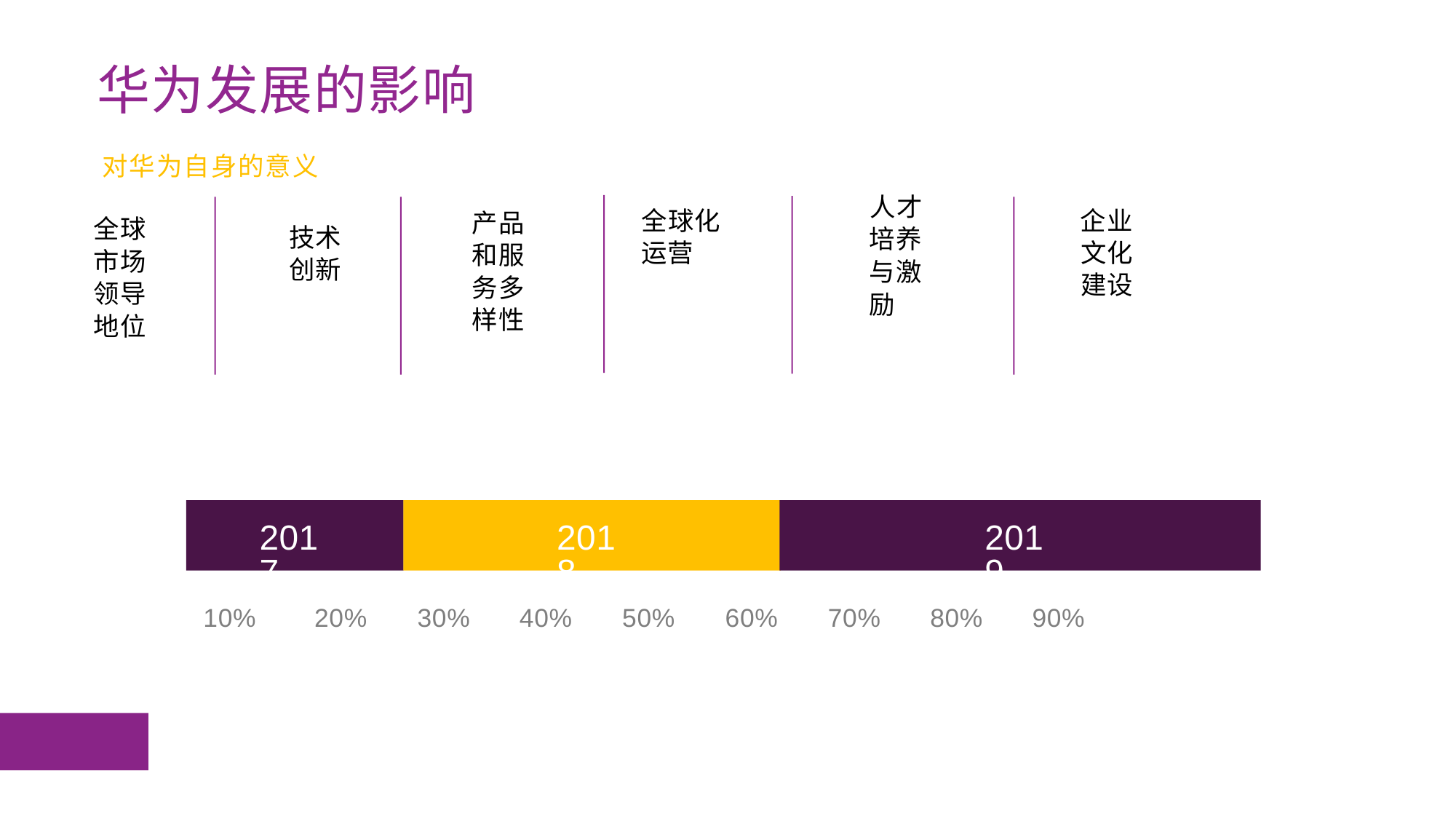

华为发展的影响

对华为自身的意义

人才 培养 与激 励

全球化 运营

企业 文化 建设

产品 和服 务多 样性

全球 市场 领导 地位

技术 创新

2017

2018

2019

10%       20%      30%      40%      50%      60%      70%      80%      90%